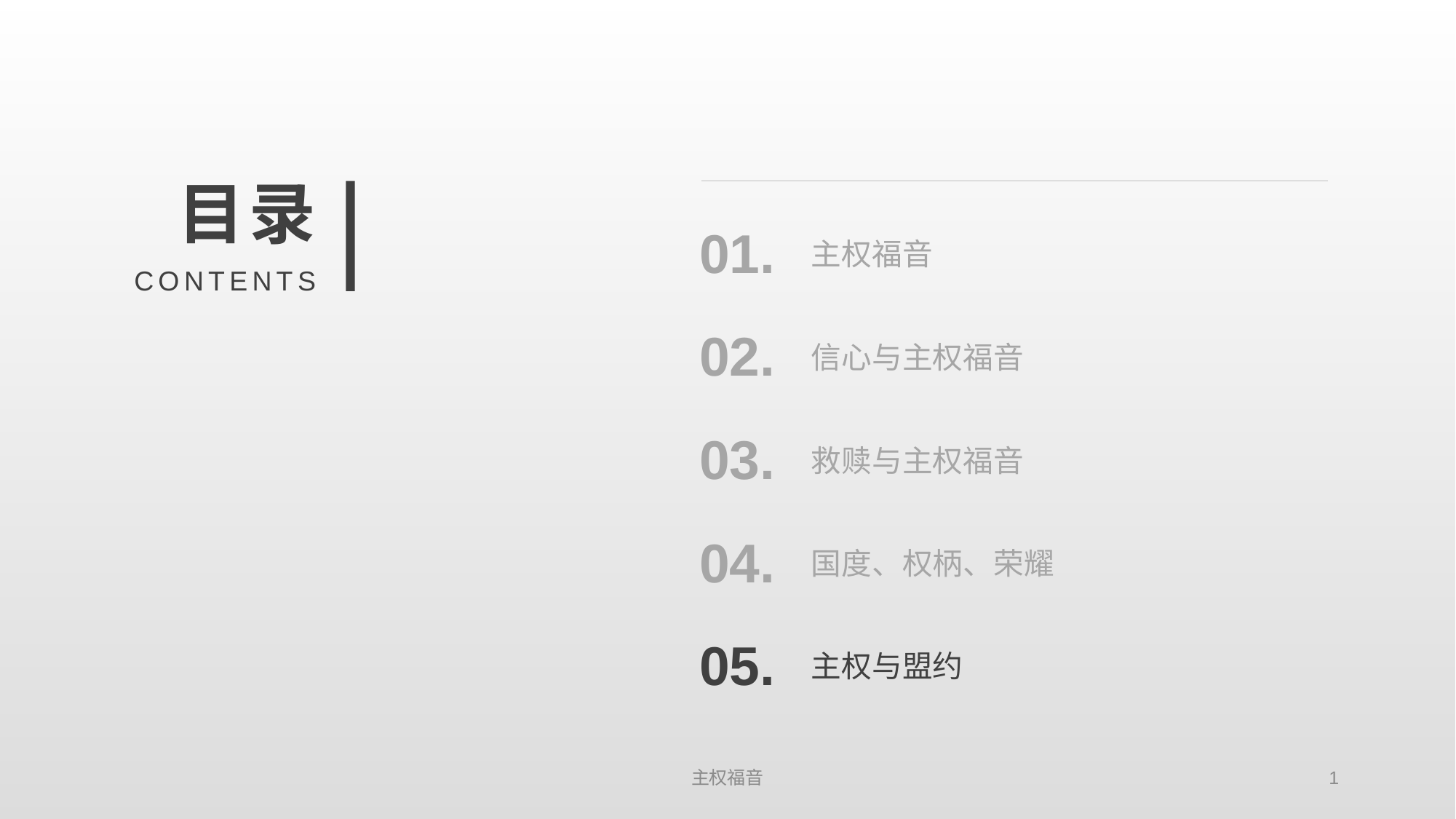

目录

01.
主权福音
CONTENTS
02.
信心与主权福音
03.
救赎与主权福音
04.
国度、权柄、荣耀
主权与盟约
05.
主权福音
1